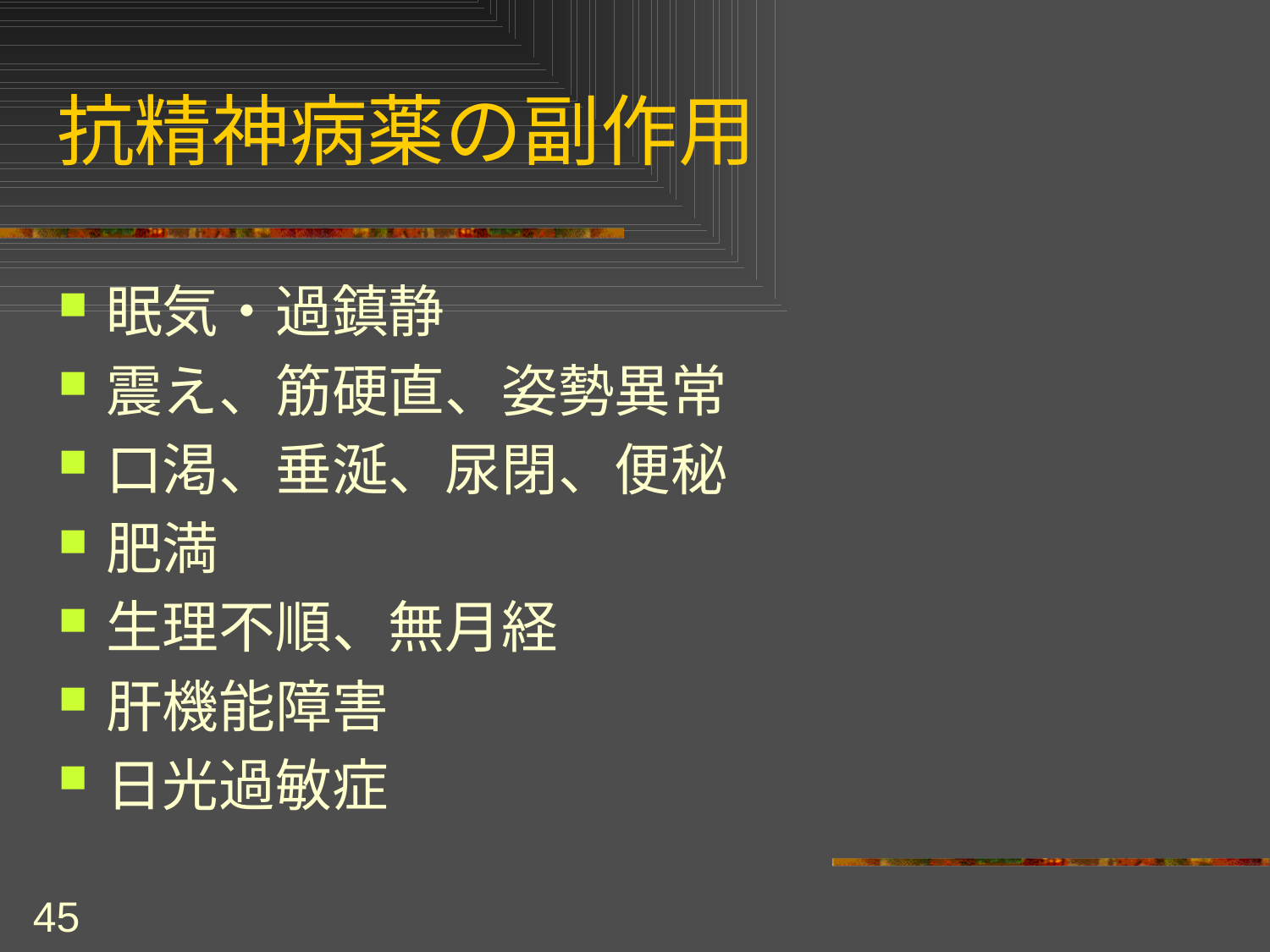

# 抗精神病薬の副作用
眠気・過鎮静
震え、筋硬直、姿勢異常
口渇、垂涎、尿閉、便秘
肥満
生理不順、無月経
肝機能障害
日光過敏症
45